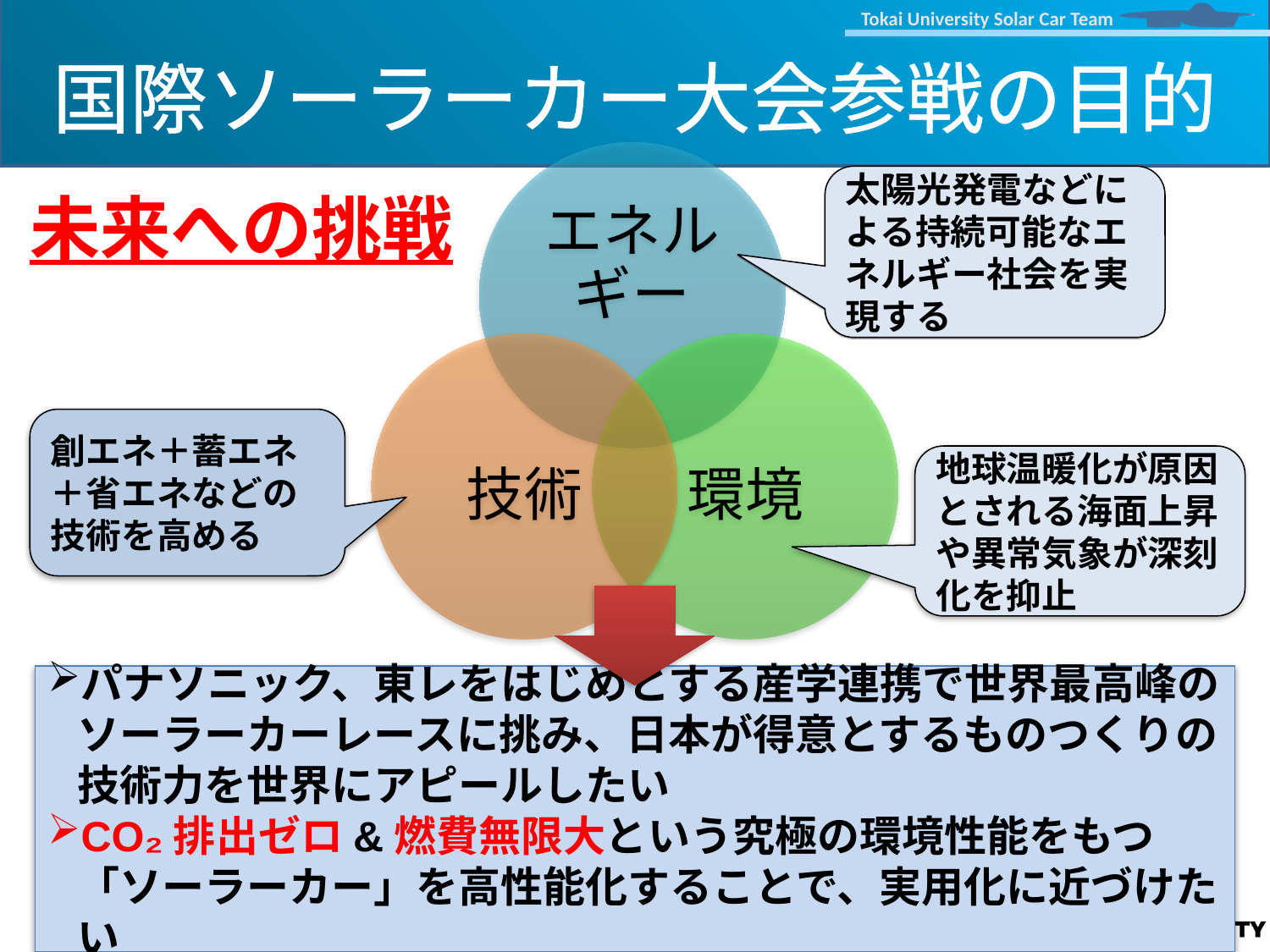

国際ソーラーカー大会参戦の目的
太陽光発電などによる持続可能なエネルギー社会を実現する
エネルギー
環境
技術
未来への挑戦
創エネ＋蓄エネ＋省エネなどの技術を高める
地球温暖化が原因とされる海面上昇や異常気象が深刻化を抑止

パナソニック、東レをはじめとする産学連携で世界最高峰のソーラーカーレースに挑み、日本が得意とするものつくりの技術力を世界にアピールしたい
CO₂排出ゼロ&燃費無限大という究極の環境性能をもつ「ソーラーカー」を高性能化することで、実用化に近づけたい